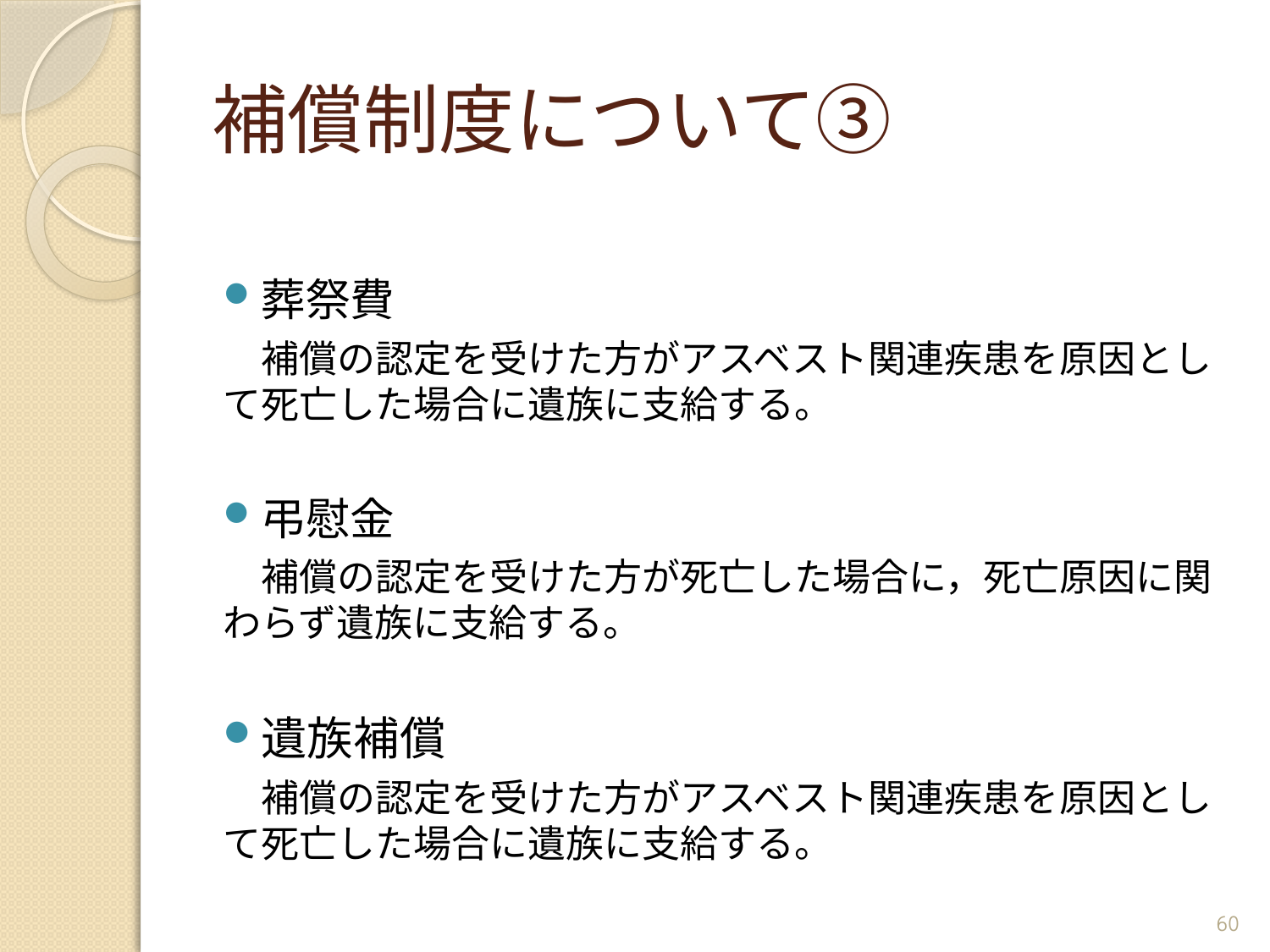

# 補償制度について③

葬祭費
　補償の認定を受けた方がアスベスト関連疾患を原因として死亡した場合に遺族に支給する。

弔慰金
　補償の認定を受けた方が死亡した場合に，死亡原因に関わらず遺族に支給する。

遺族補償
　補償の認定を受けた方がアスベスト関連疾患を原因として死亡した場合に遺族に支給する。

60